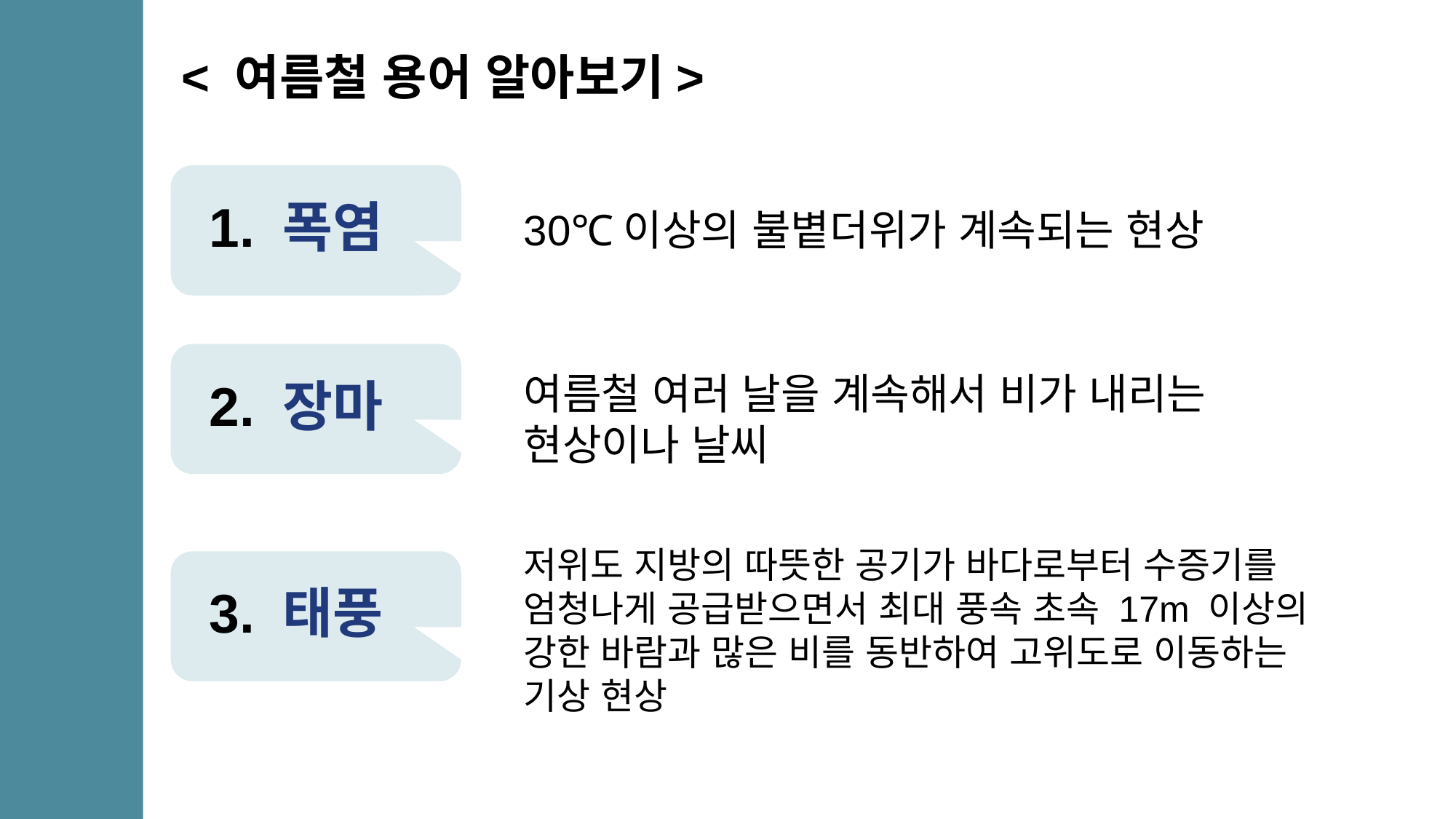

< 여름철 용어 알아보기>

1. 폭염
30℃이상의 불볕더위가 계속되는 현상

여름철 여러 날을 계속해서 비가 내리는
현상이나 날씨
2. 장마
저위도 지방의 따뜻한 공기가 바다로부터 수증기를 엄청나게 공급받으면서 최대 풍속 초속 17m 이상의 강한 바람과 많은 비를 동반하여 고위도로 이동하는 기상 현상

3. 태풍